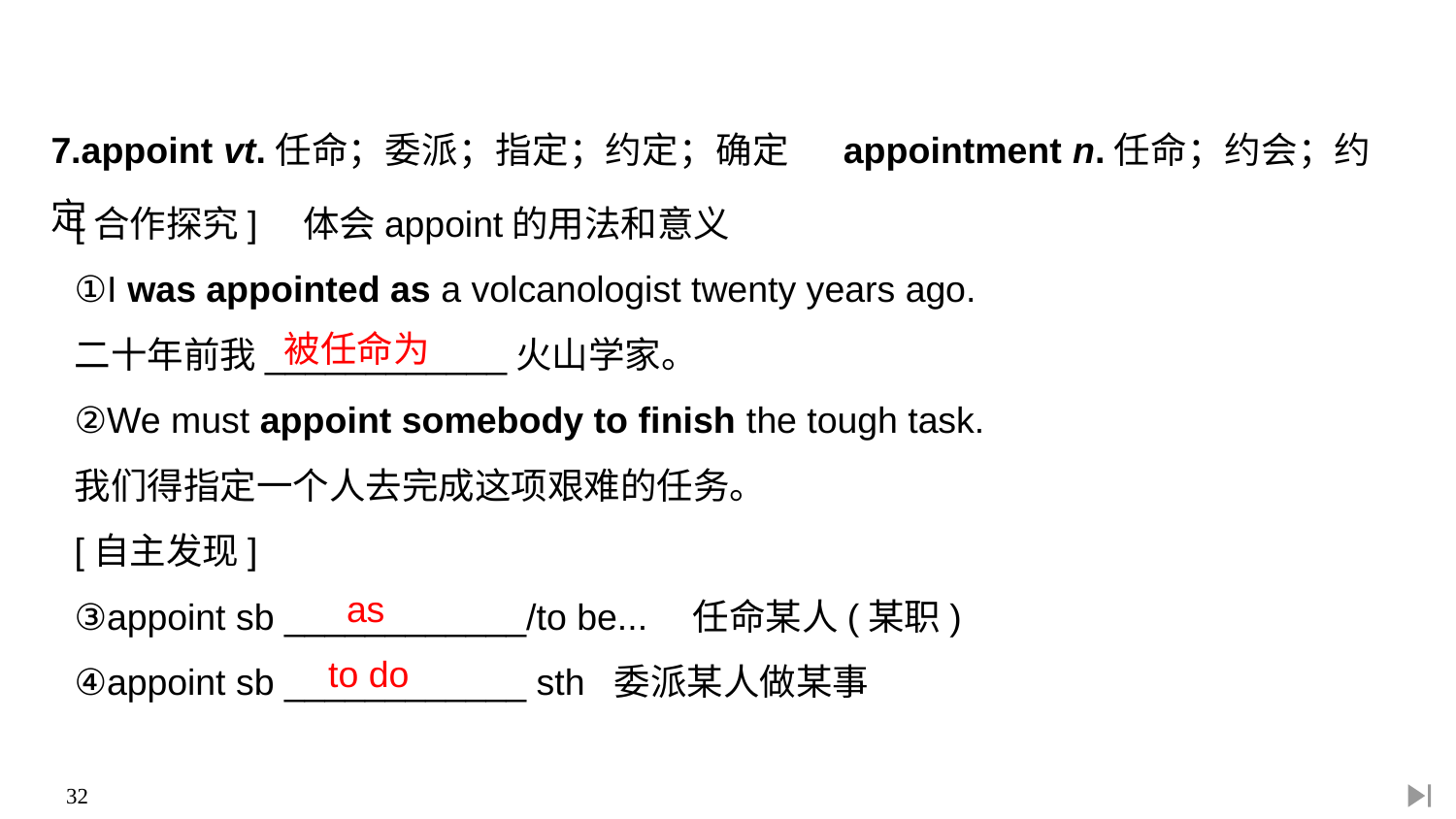

7.appoint vt.任命；委派；指定；约定；确定　 appointment n.任命；约会；约定
[合作探究]　体会appoint的用法和意义
①I was appointed as a volcanologist twenty years ago.
二十年前我____________火山学家。
②We must appoint somebody to finish the tough task.
我们得指定一个人去完成这项艰难的任务。
[自主发现]
③appoint sb ____________/to be...　任命某人(某职)
④appoint sb ____________ sth  委派某人做某事
被任命为
as
to do